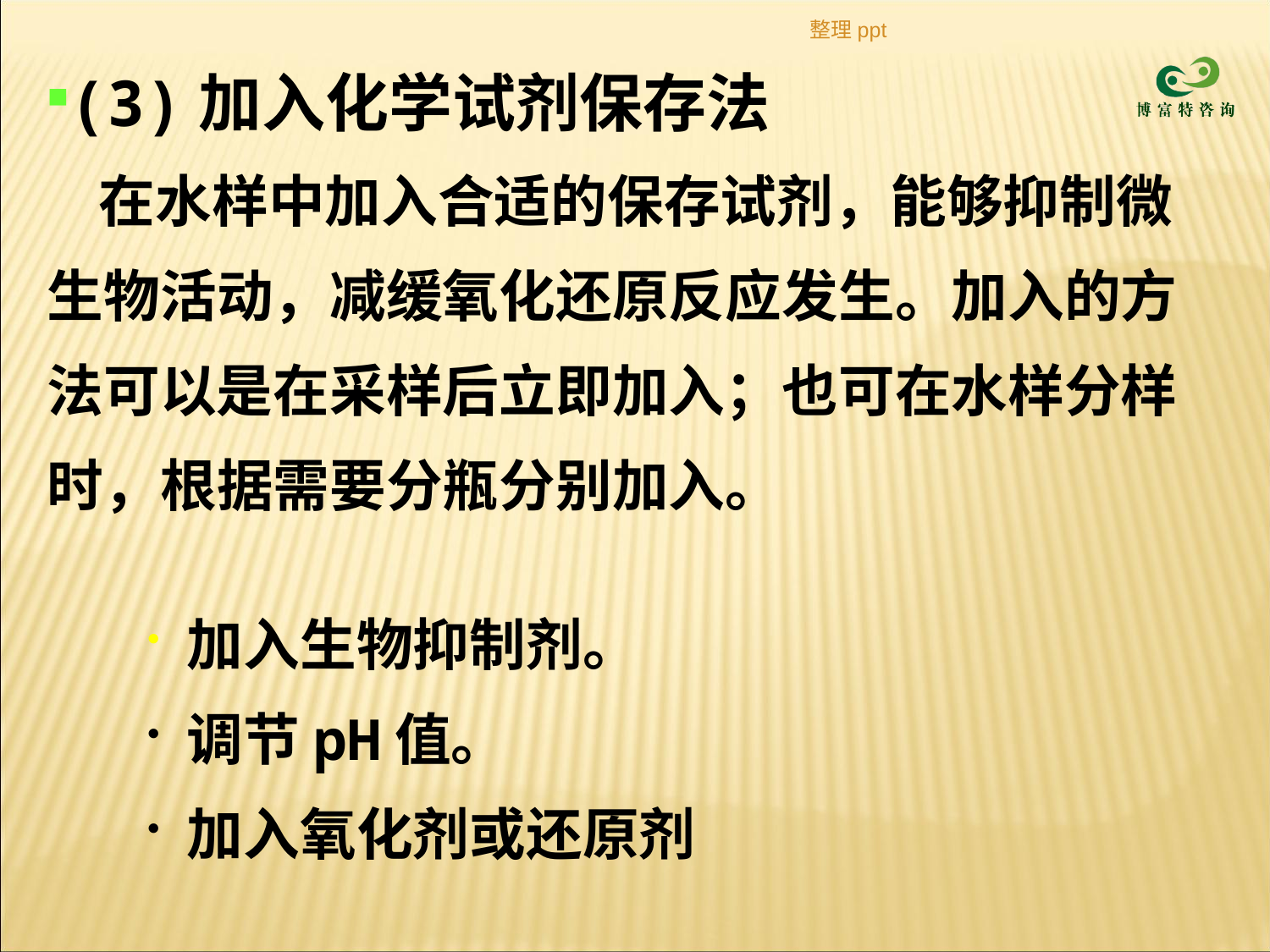

整理ppt
(3)加入化学试剂保存法
    在水样中加入合适的保存试剂，能够抑制微生物活动，减缓氧化还原反应发生。加入的方法可以是在采样后立即加入；也可在水样分样时，根据需要分瓶分别加入。
 加入生物抑制剂。
 调节pH值。
 加入氧化剂或还原剂
65